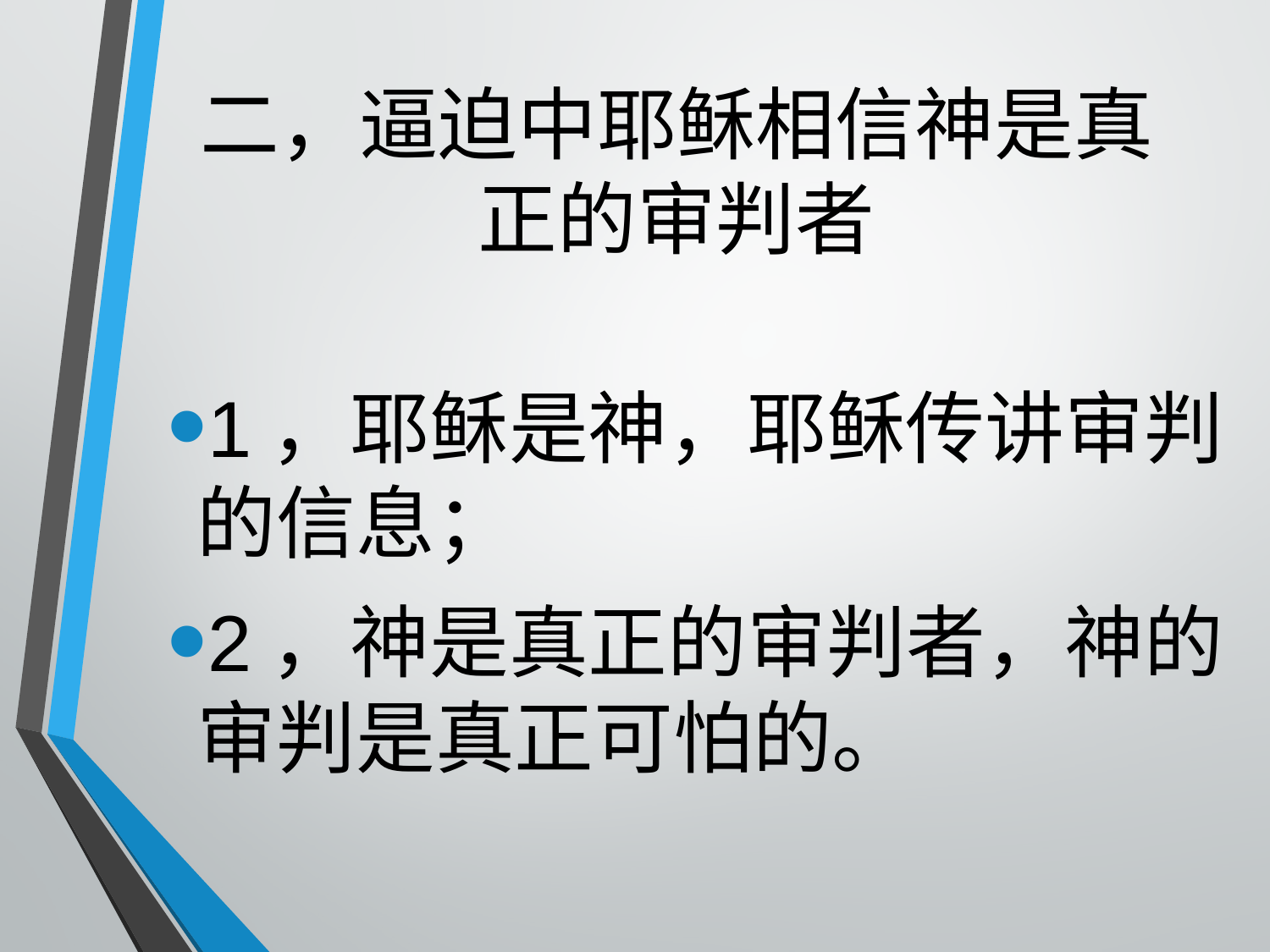

# 二，逼迫中耶稣相信神是真正的审判者
1，耶稣是神，耶稣传讲审判的信息；
2，神是真正的审判者，神的审判是真正可怕的。